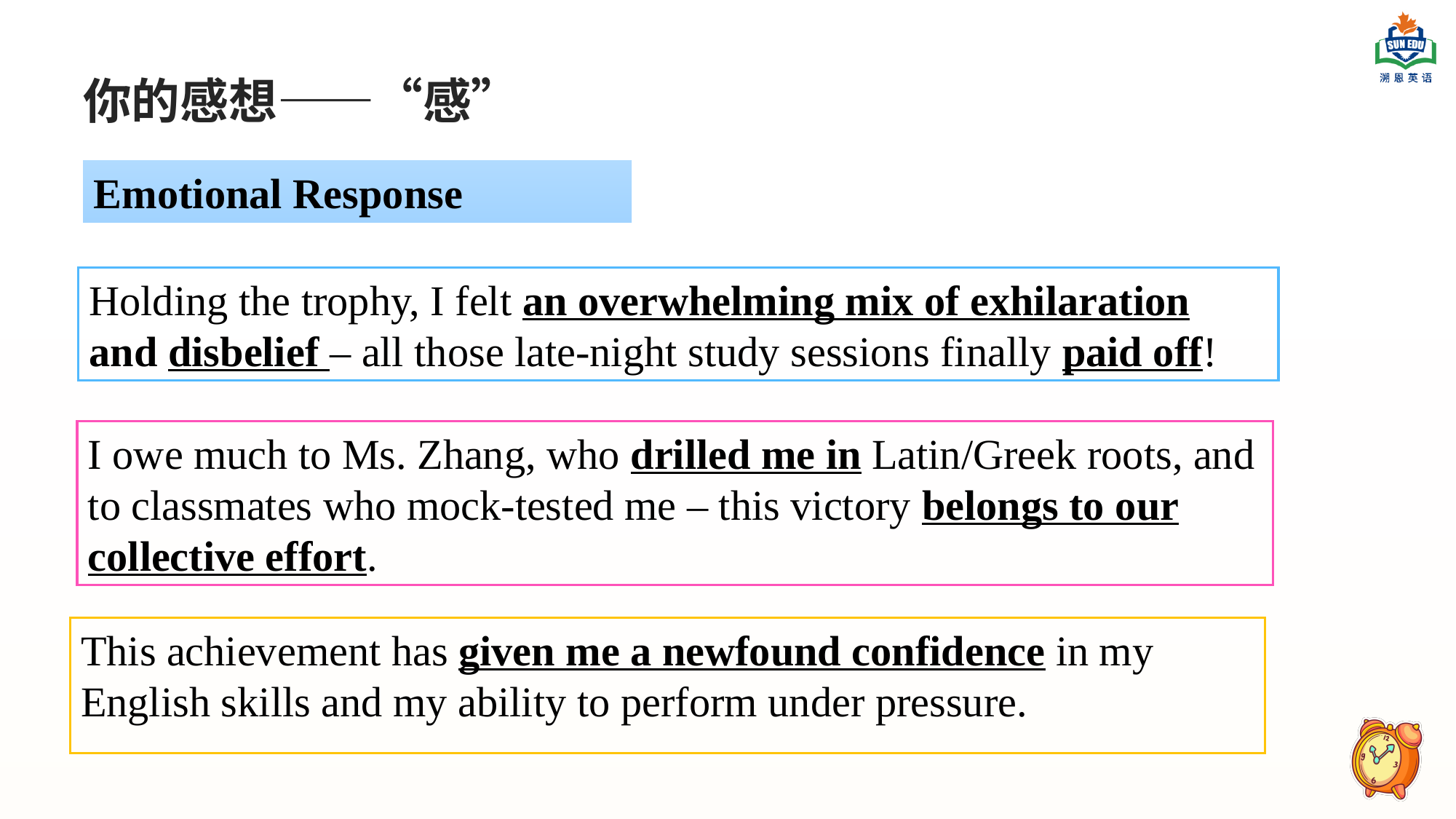

# 你的感想——“感”
Emotional Response
Holding the trophy, I felt an overwhelming mix of exhilaration and disbelief – all those late-night study sessions finally paid off!
I owe much to Ms. Zhang, who drilled me in Latin/Greek roots, and to classmates who mock-tested me – this victory belongs to our collective effort.
This achievement has given me a newfound confidence in my English skills and my ability to perform under pressure.